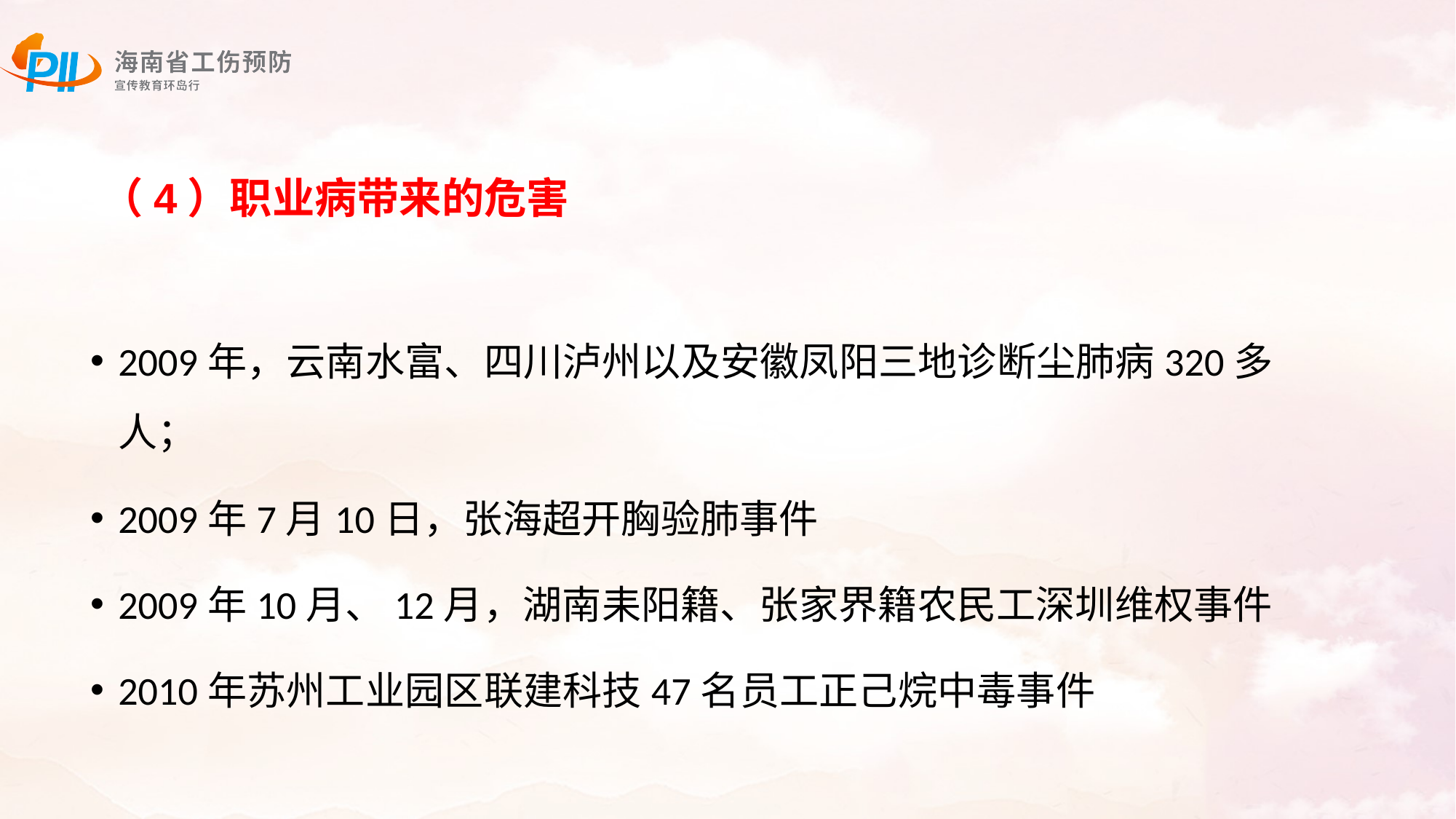

（4）职业病带来的危害
2009年，云南水富、四川泸州以及安徽凤阳三地诊断尘肺病320多人；
2009年7月10日，张海超开胸验肺事件
2009年10月、12月，湖南耒阳籍、张家界籍农民工深圳维权事件
2010年苏州工业园区联建科技47名员工正己烷中毒事件